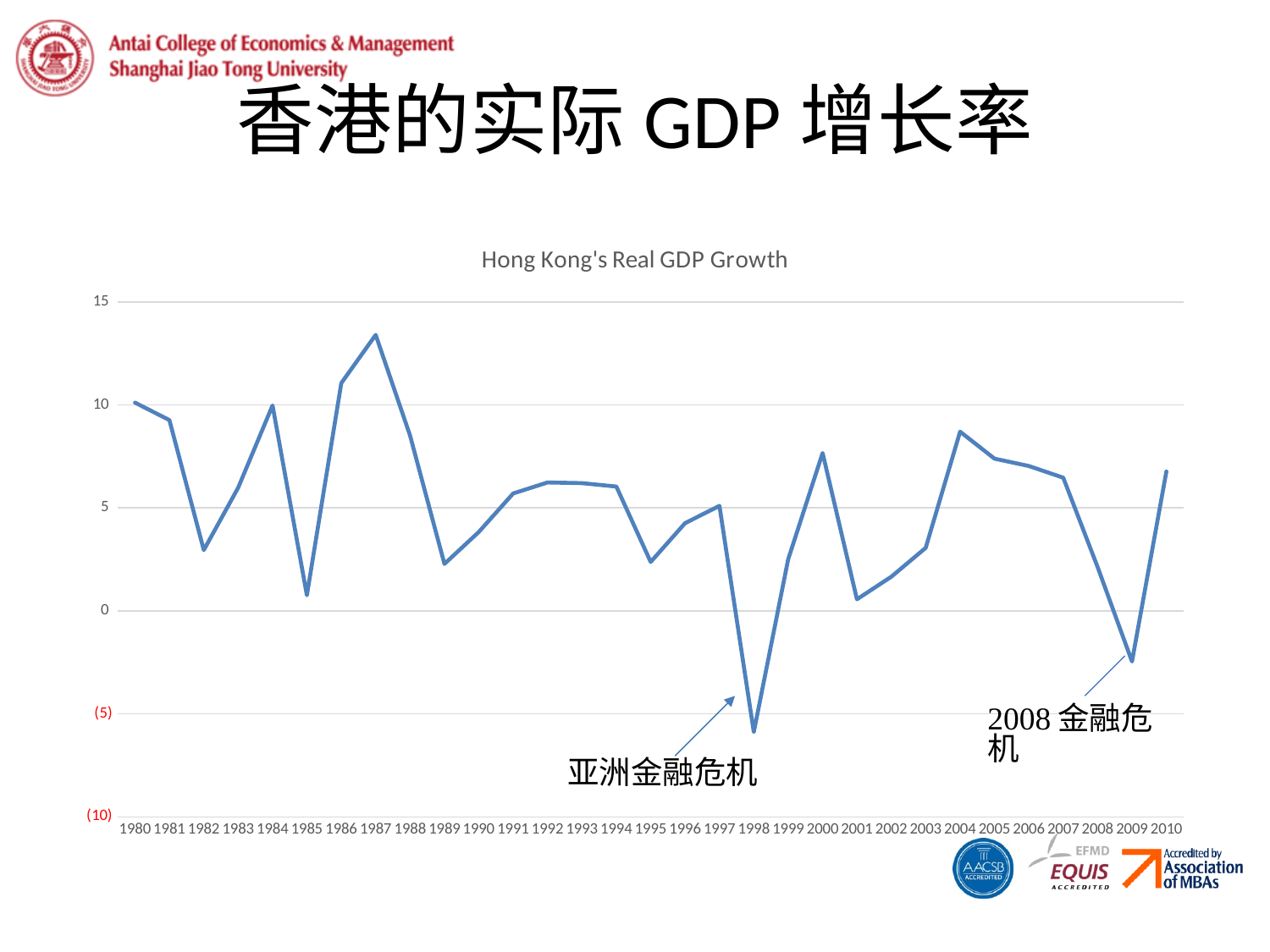

# 香港的实际GDP增长率

### Chart:

| Category | Hong Kong's Real GDP Growth |
|---|---|
| 1980 | 10.108224349558004 |
| 1981 | 9.260781556337205 |
| 1982 | 2.949821163227151 |
| 1983 | 5.9769770519787935 |
| 1984 | 9.97378296566913 |
| 1985 | 0.7570314653762011 |
| 1986 | 11.05609134068799 |
| 1987 | 13.398511347434617 |
| 1988 | 8.51156518333056 |
| 1989 | 2.276940441034969 |
| 1990 | 3.8305416880525023 |
| 1991 | 5.701954900143846 |
| 1992 | 6.234901400482729 |
| 1993 | 6.201202415962914 |
| 1994 | 6.036027106752484 |
| 1995 | 2.3738287867562935 |
| 1996 | 4.258538204978057 |
| 1997 | 5.099753556426934 |
| 1998 | -5.882656757452775 |
| 1999 | 2.506707797586105 |
| 2000 | 7.663574483634861 |
| 2001 | 0.5608244962083564 |
| 2002 | 1.6567398966469193 |
| 2003 | 3.05628823602897 |
| 2004 | 8.699972561844005 |
| 2005 | 7.38823567554312 |
| 2006 | 7.032661810309859 |
| 2007 | 6.464850282268886 |
| 2008 | 2.12789512155378 |
| 2009 | -2.4590695532691 |
| 2010 | 6.7676871777297976 |
亚洲金融危机